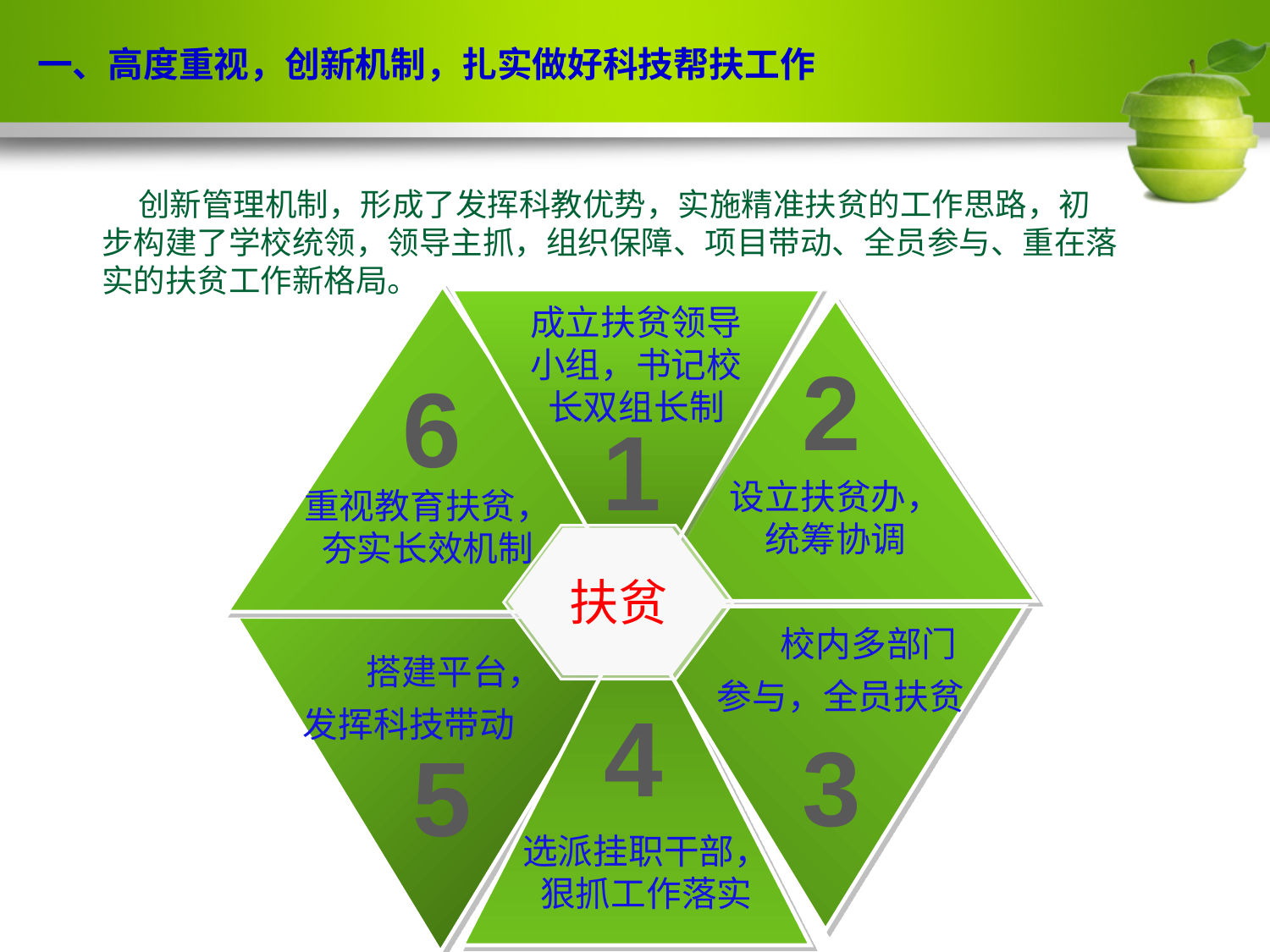

一、高度重视，创新机制，扎实做好科技帮扶工作
    创新管理机制，形成了发挥科教优势，实施精准扶贫的工作思路，初步构建了学校统领，领导主抓，组织保障、项目带动、全员参与、重在落实的扶贫工作新格局。

成立扶贫领导小组，书记校长双组长制

2
6
1
设立扶贫办，统筹协调
重视教育扶贫，夯实长效机制

扶贫
校内多部门参与，全员扶贫

搭建平台，发挥科技带动
4
3
5
选派挂职干部，狠抓工作落实